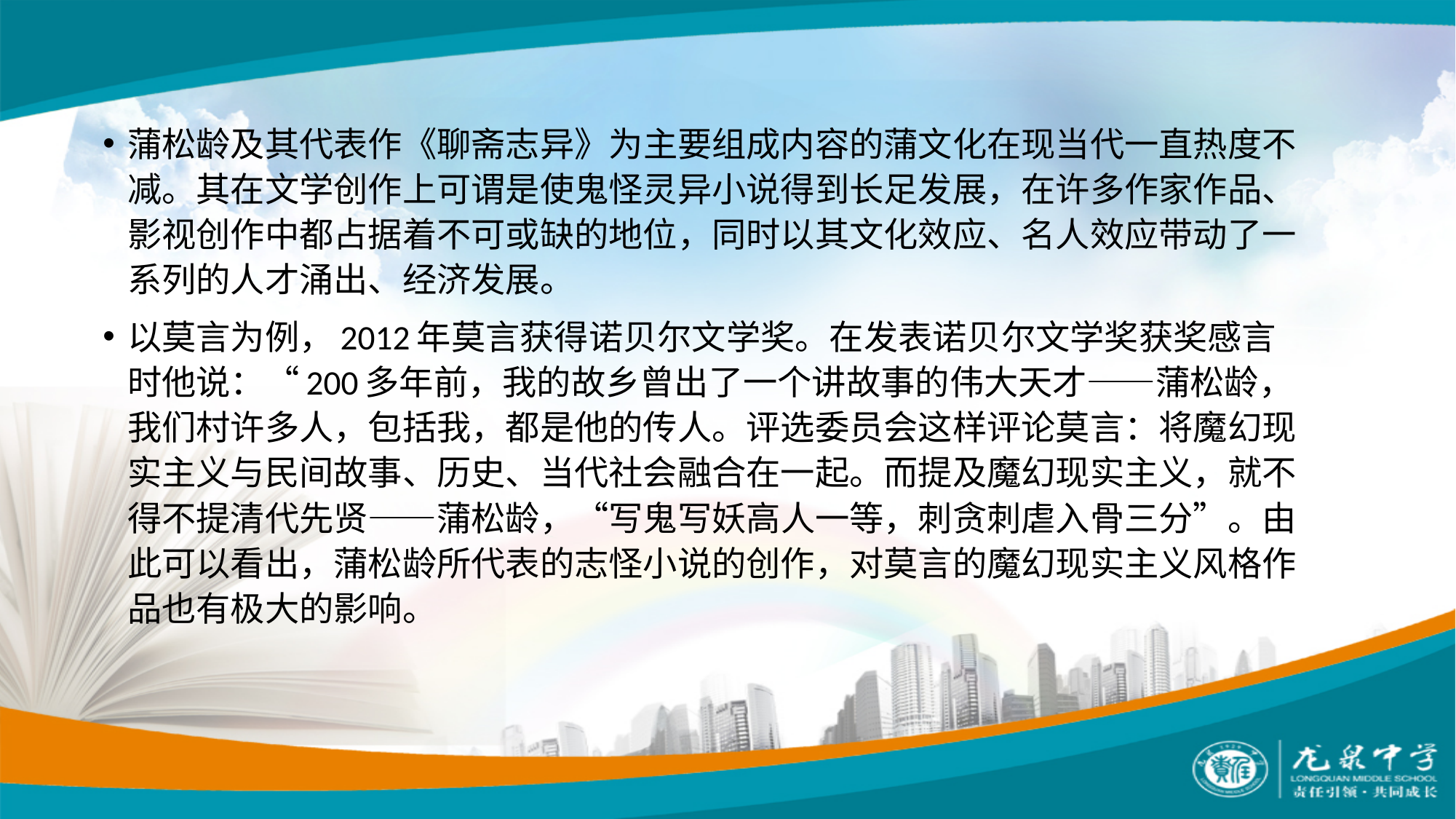

蒲松龄及其代表作《聊斋志异》为主要组成内容的蒲文化在现当代一直热度不减。其在文学创作上可谓是使鬼怪灵异小说得到长足发展，在许多作家作品、影视创作中都占据着不可或缺的地位，同时以其文化效应、名人效应带动了一系列的人才涌出、经济发展。
以莫言为例，2012年莫言获得诺贝尔文学奖。在发表诺贝尔文学奖获奖感言时他说：“200多年前，我的故乡曾出了一个讲故事的伟大天才——蒲松龄，我们村许多人，包括我，都是他的传人。评选委员会这样评论莫言：将魔幻现实主义与民间故事、历史、当代社会融合在一起。而提及魔幻现实主义，就不得不提清代先贤——蒲松龄，“写鬼写妖高人一等，刺贪刺虐入骨三分”。由此可以看出，蒲松龄所代表的志怪小说的创作，对莫言的魔幻现实主义风格作品也有极大的影响。